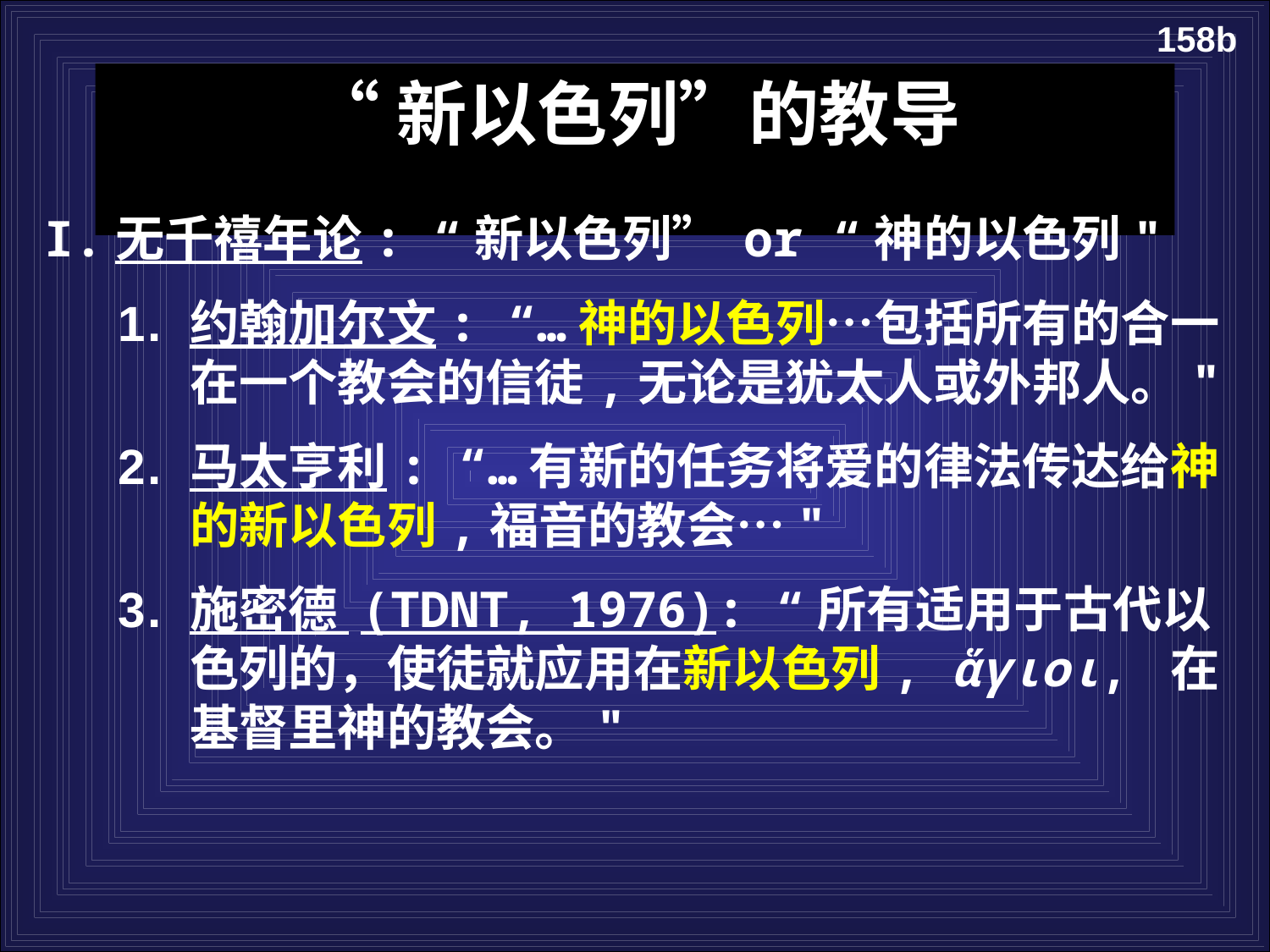

158b
“新以色列”的教导
I.无千禧年论: “新以色列” or “神的以色列"
约翰加尔文: “…神的以色列…包括所有的合一在一个教会的信徒,无论是犹太人或外邦人。"
马太亨利: “…有新的任务将爱的律法传达给神的新以色列,福音的教会…"
施密德 (TDNT, 1976): “所有适用于古代以色列的，使徒就应用在新以色列, ἅγιοι, 在基督里神的教会。"